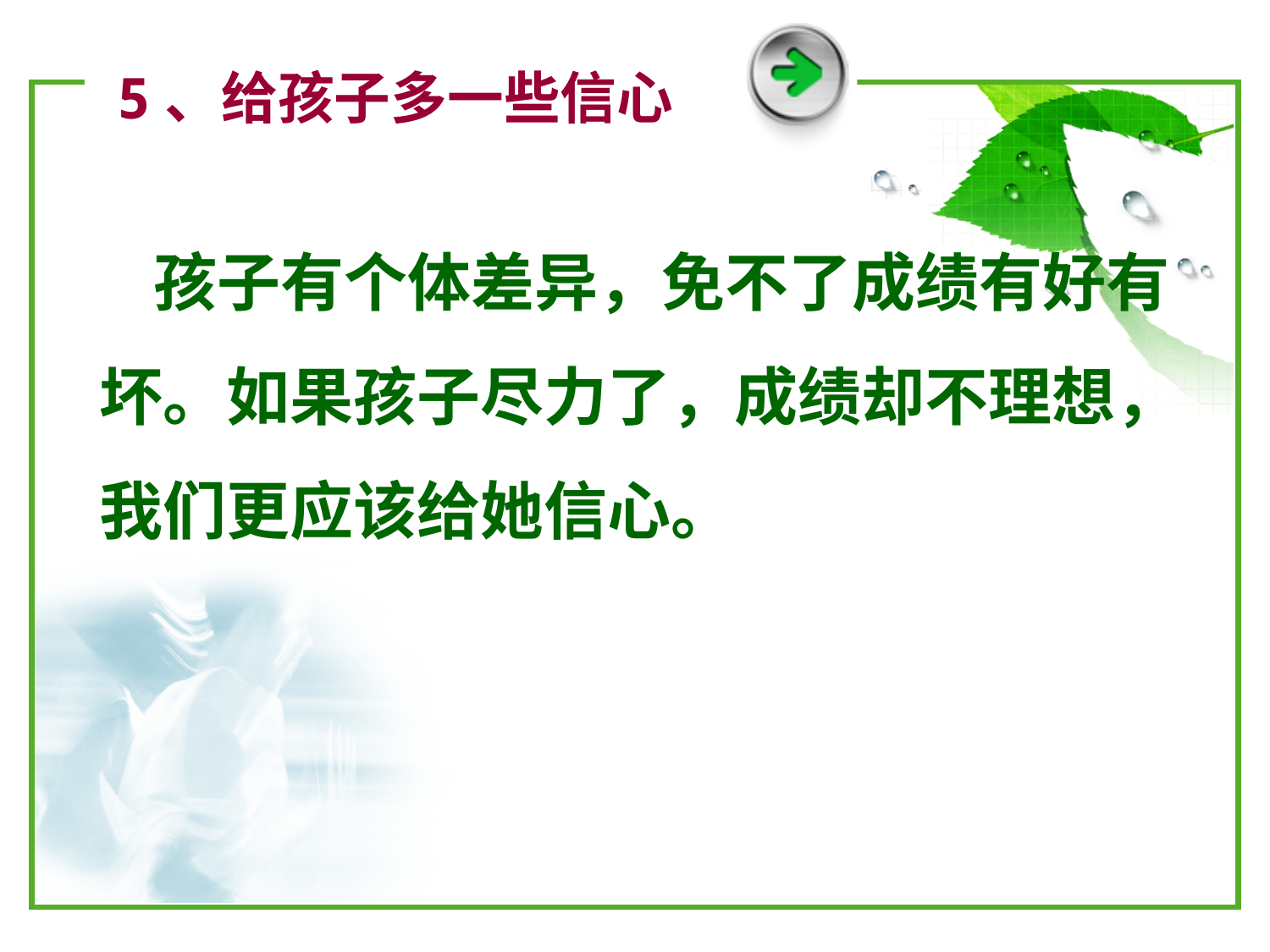

# 5、给孩子多一些信心
      孩子有个体差异，免不了成绩有好有坏。如果孩子尽力了，成绩却不理想，我们更应该给她信心。